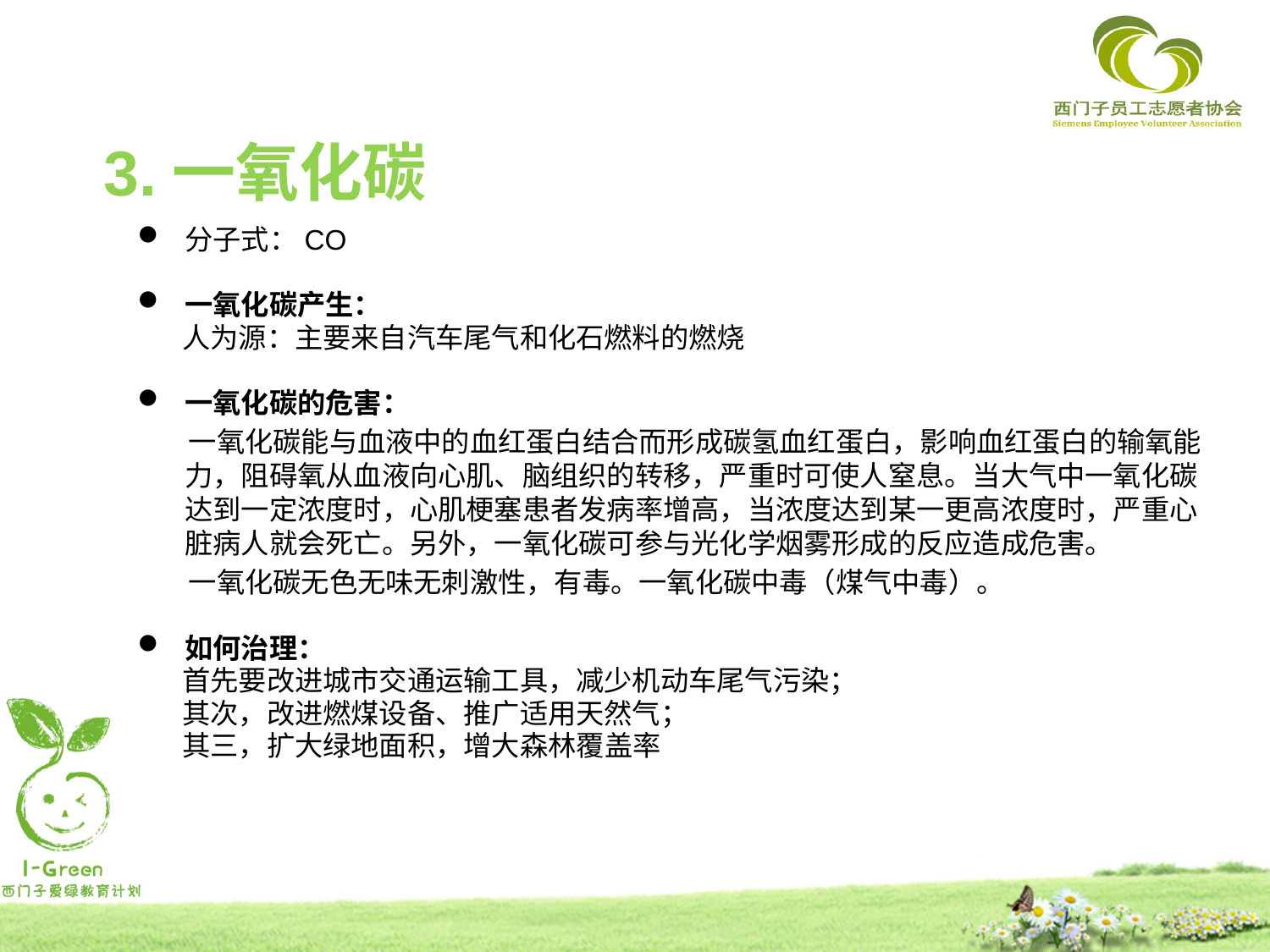

3.一氧化碳
分子式：CO

一氧化碳产生：
      人为源：主要来自汽车尾气和化石燃料的燃烧

一氧化碳的危害：
       一氧化碳能与血液中的血红蛋白结合而形成碳氢血红蛋白，影响血红蛋白的输氧能力，阻碍氧从血液向心肌、脑组织的转移，严重时可使人窒息。当大气中一氧化碳达到一定浓度时，心肌梗塞患者发病率增高，当浓度达到某一更高浓度时，严重心脏病人就会死亡。另外，一氧化碳可参与光化学烟雾形成的反应造成危害。
       一氧化碳无色无味无刺激性，有毒。一氧化碳中毒（煤气中毒）。

如何治理：
      首先要改进城市交通运输工具，减少机动车尾气污染；
      其次，改进燃煤设备、推广适用天然气；
      其三，扩大绿地面积，增大森林覆盖率